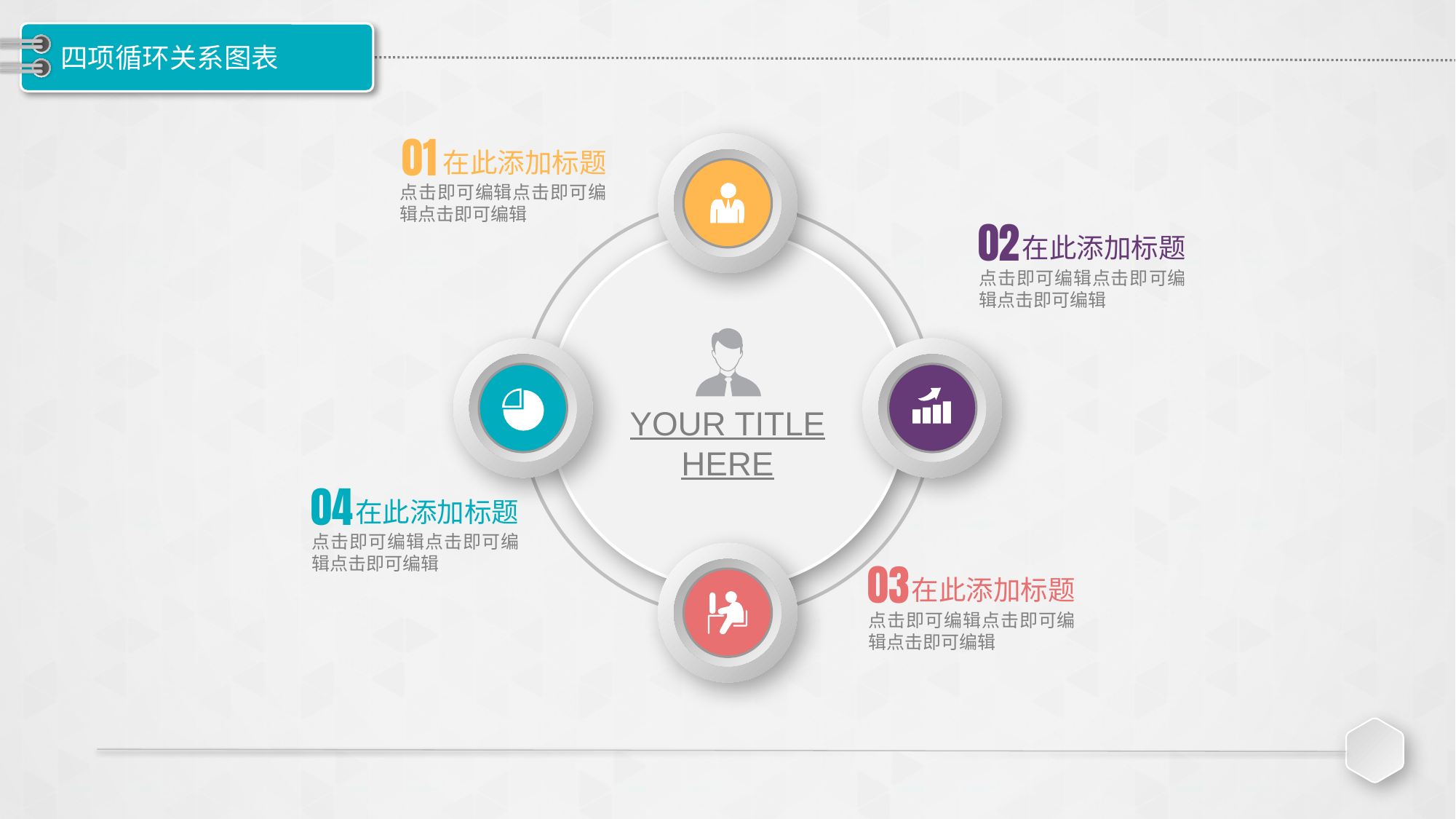

# 四项循环关系图表
01
在此添加标题
点击即可编辑点击即可编辑点击即可编辑

02
在此添加标题
点击即可编辑点击即可编辑点击即可编辑

YOUR TITLE HERE
04
在此添加标题
点击即可编辑点击即可编辑点击即可编辑

03
在此添加标题
点击即可编辑点击即可编辑点击即可编辑

13